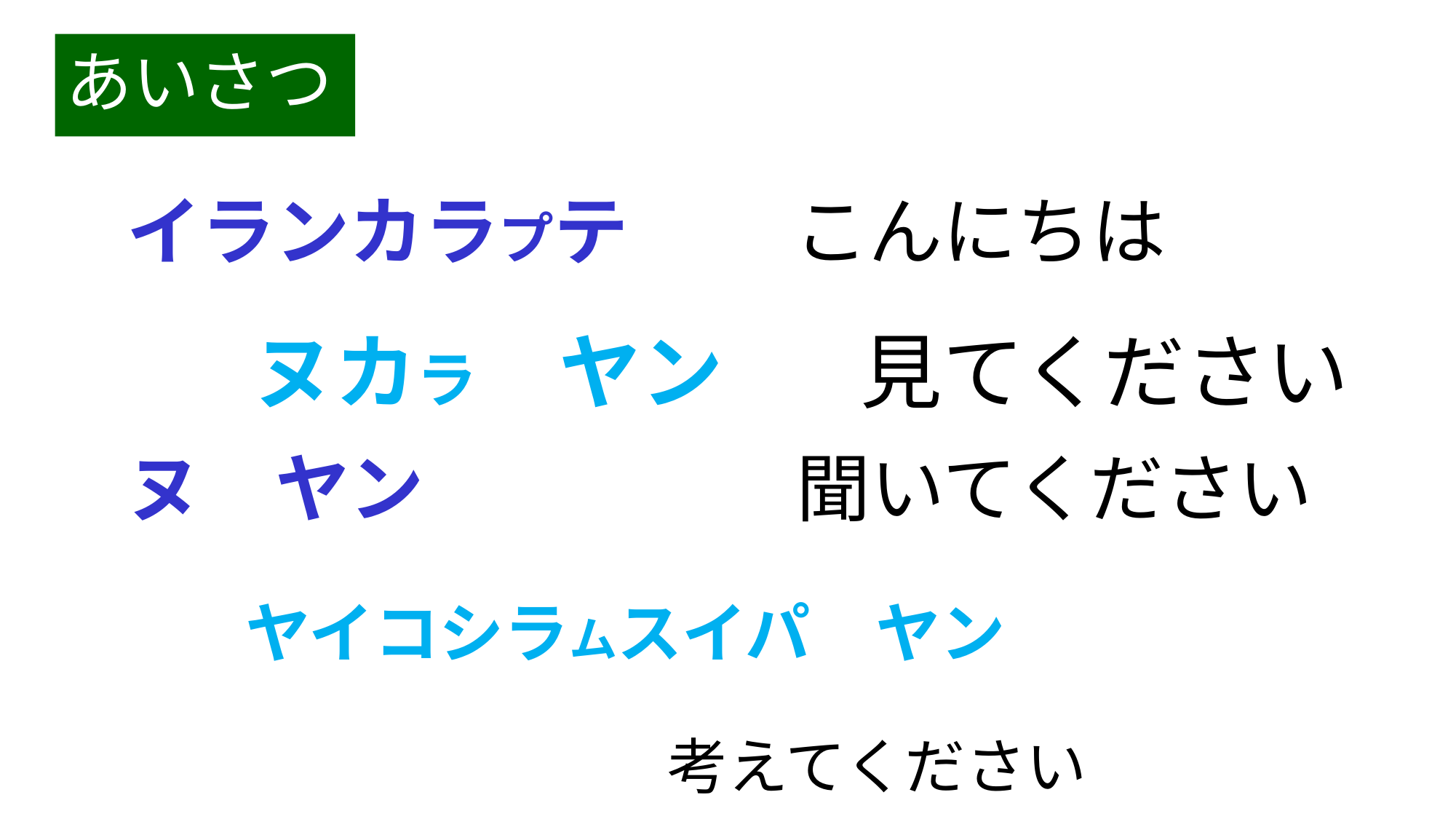

# あいさつ
イランカラプテ　　 こんにちは
ヌカラ　ヤン　   見てください
ヌ　ヤン　　　　　聞いてください
ヤイコシラムスイパ　ヤン

                     　　考えてください